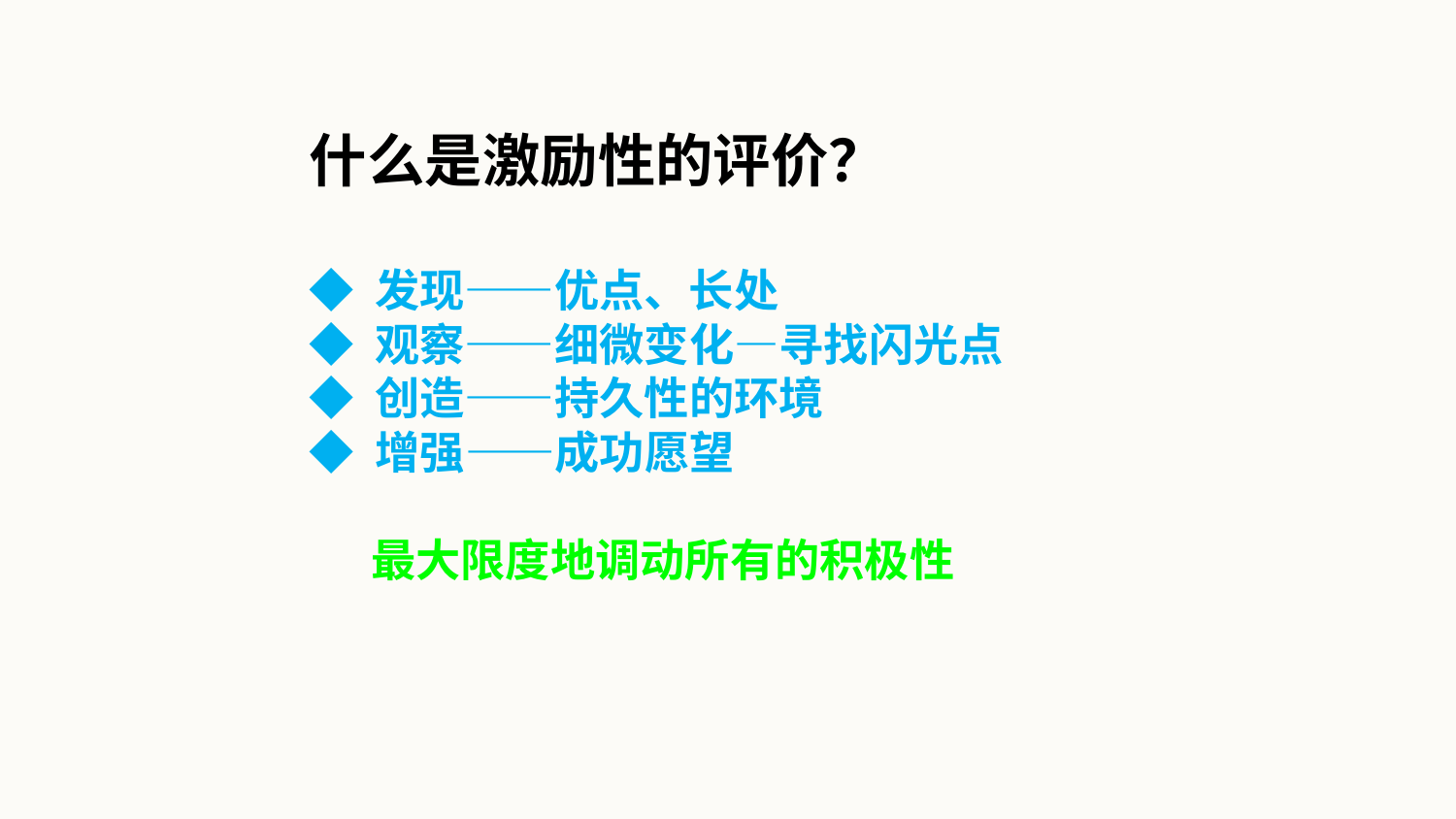

什么是激励性的评价？

◆ 发现——优点、长处
◆ 观察——细微变化—寻找闪光点
◆ 创造——持久性的环境
◆ 增强——成功愿望

     最大限度地调动所有的积极性